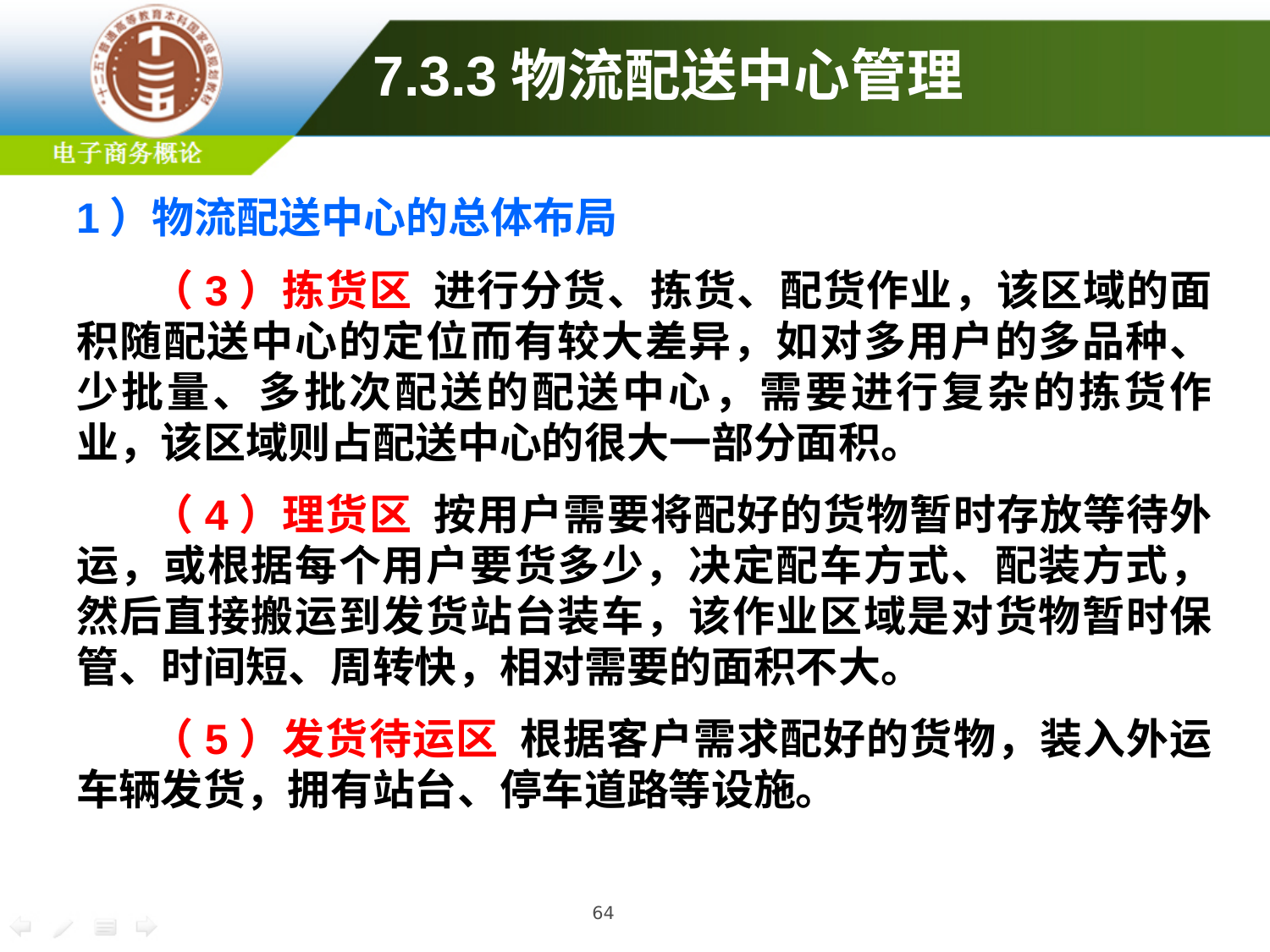

# 7.3.3物流配送中心管理
1）物流配送中心的总体布局
（3）拣货区  进行分货、拣货、配货作业，该区域的面积随配送中心的定位而有较大差异，如对多用户的多品种、少批量、多批次配送的配送中心，需要进行复杂的拣货作业，该区域则占配送中心的很大一部分面积。
（4）理货区  按用户需要将配好的货物暂时存放等待外运，或根据每个用户要货多少，决定配车方式、配装方式，然后直接搬运到发货站台装车，该作业区域是对货物暂时保管、时间短、周转快，相对需要的面积不大。
（5）发货待运区  根据客户需求配好的货物，装入外运车辆发货，拥有站台、停车道路等设施。

64